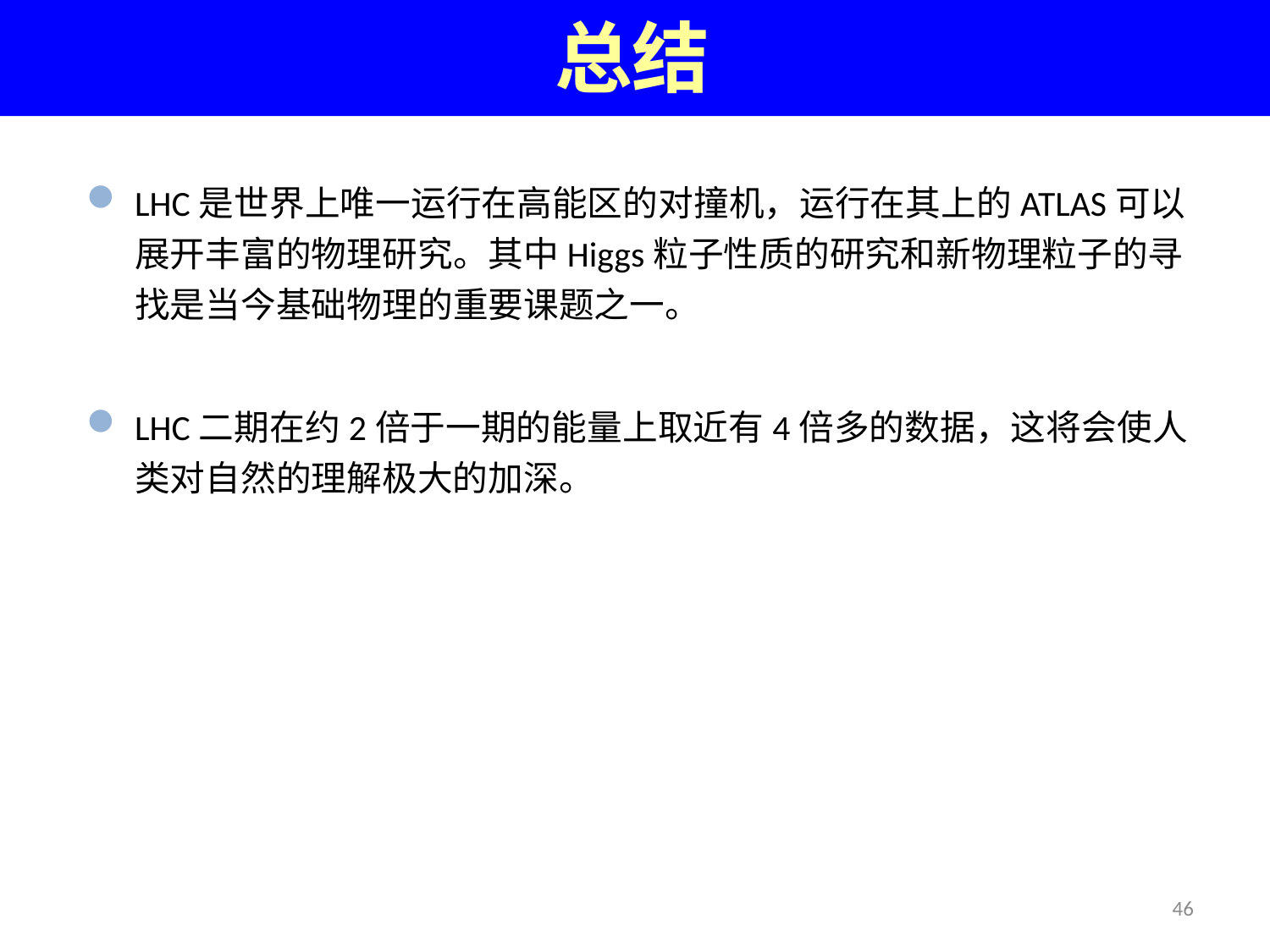

总结
LHC是世界上唯一运行在高能区的对撞机，运行在其上的ATLAS可以展开丰富的物理研究。其中Higgs粒子性质的研究和新物理粒子的寻找是当今基础物理的重要课题之一。

LHC二期在约2倍于一期的能量上取近有4倍多的数据，这将会使人类对自然的理解极大的加深。

46